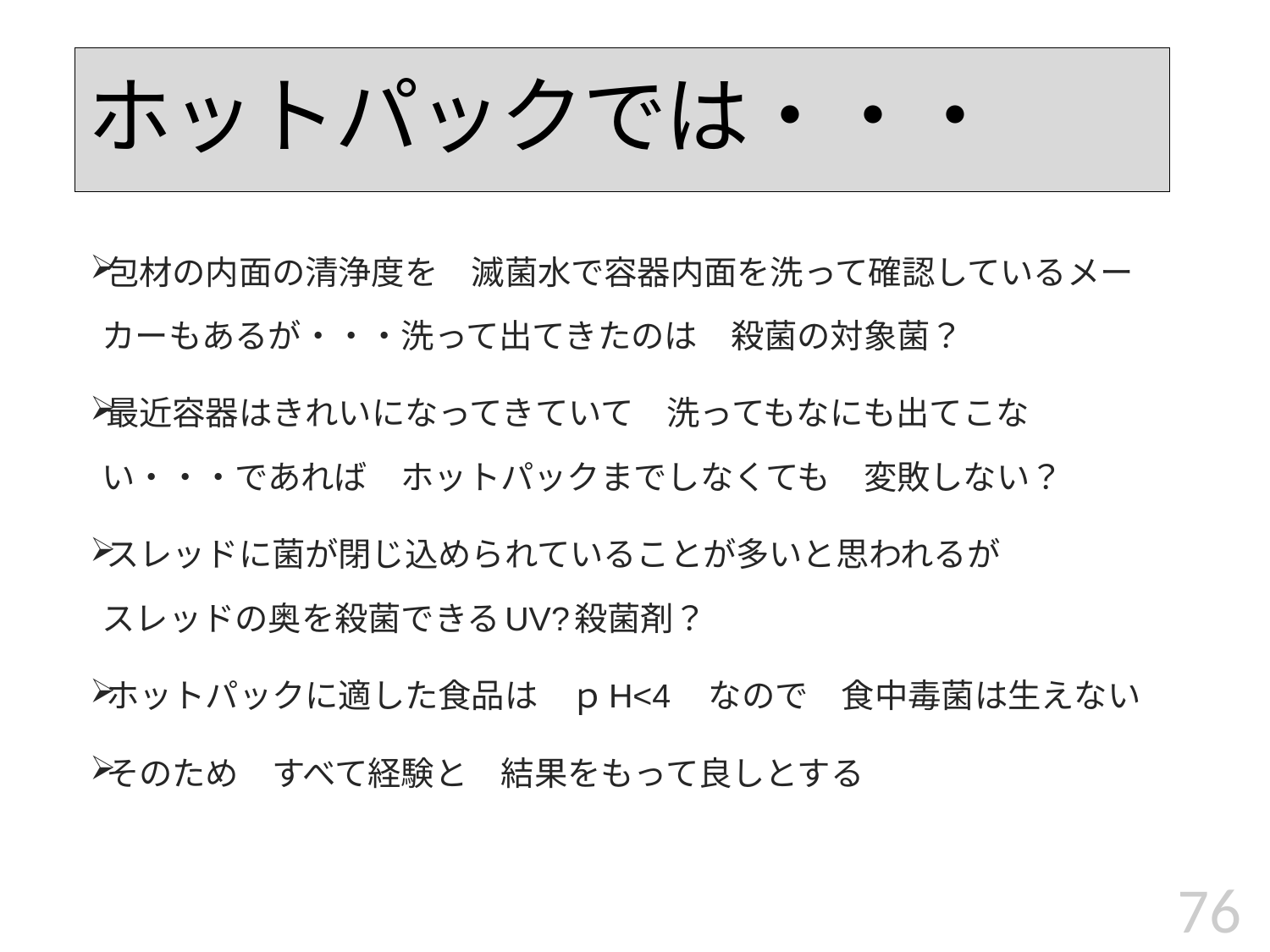

# ホットパックでは・・・
包材の内面の清浄度を　滅菌水で容器内面を洗って確認しているメーカーもあるが・・・洗って出てきたのは　殺菌の対象菌？
最近容器はきれいになってきていて　洗ってもなにも出てこない・・・であれば　ホットパックまでしなくても　変敗しない？
スレッドに菌が閉じ込められていることが多いと思われるが　　　　スレッドの奥を殺菌できるUV?殺菌剤？
ホットパックに適した食品は　ｐH<4　なので　食中毒菌は生えない
そのため　すべて経験と　結果をもって良しとする

76